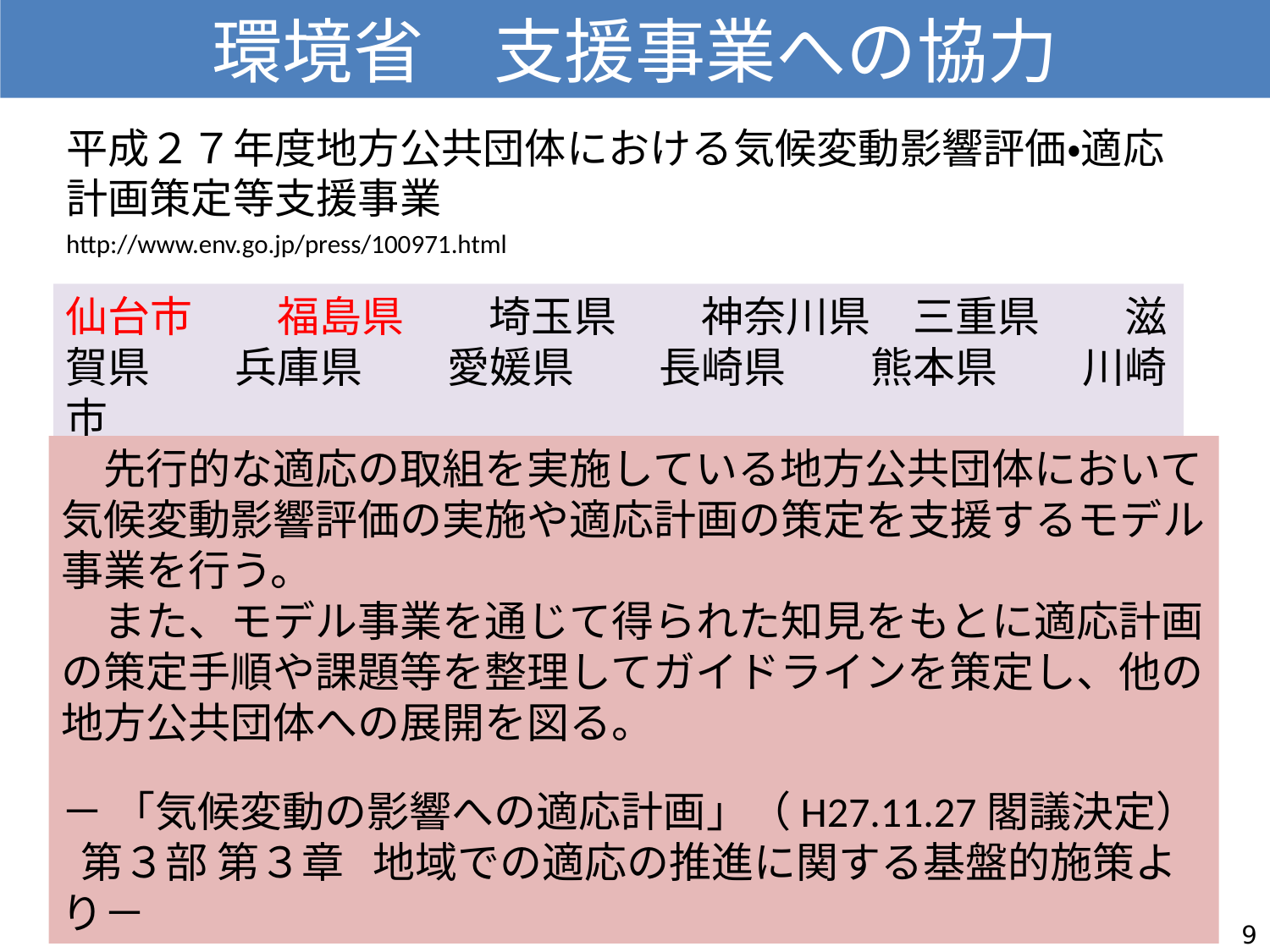

環境省　支援事業への協力
平成２７年度地方公共団体における気候変動影響評価・適応計画策定等支援事業
http://www.env.go.jp/press/100971.html
仙台市　　福島県　　埼玉県　　神奈川県　三重県　　滋賀県　　兵庫県　　愛媛県　　長崎県　　熊本県　　川崎市
　先行的な適応の取組を実施している地方公共団体において気候変動影響評価の実施や適応計画の策定を支援するモデル事業を行う。
　また、モデル事業を通じて得られた知見をもとに適応計画の策定手順や課題等を整理してガイドラインを策定し、他の地方公共団体への展開を図る。

－ 「気候変動の影響への適応計画」（H27.11.27閣議決定）
 第３部 第３章   地域での適応の推進に関する基盤的施策より－
9